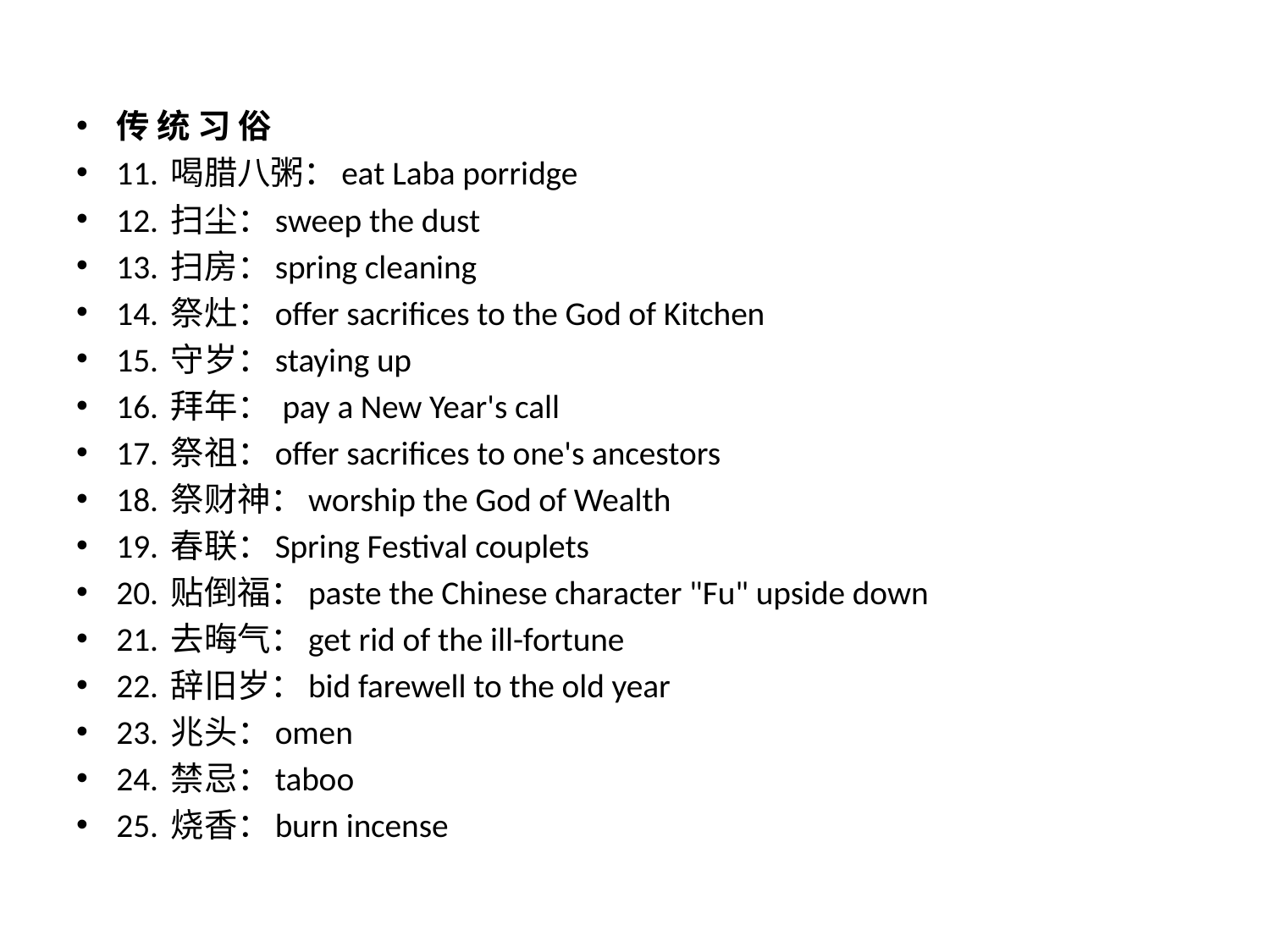

传 统 习 俗
11. 喝腊八粥：eat Laba porridge
12. 扫尘：sweep the dust
13. 扫房：spring cleaning
14. 祭灶：offer sacrifices to the God of Kitchen
15. 守岁：staying up
16. 拜年： pay a New Year's call
17. 祭祖：offer sacrifices to one's ancestors
18. 祭财神：worship the God of Wealth
19. 春联：Spring Festival couplets
20. 贴倒福：paste the Chinese character "Fu" upside down
21. 去晦气：get rid of the ill-fortune
22. 辞旧岁：bid farewell to the old year
23. 兆头：omen
24. 禁忌：taboo
25. 烧香：burn incense